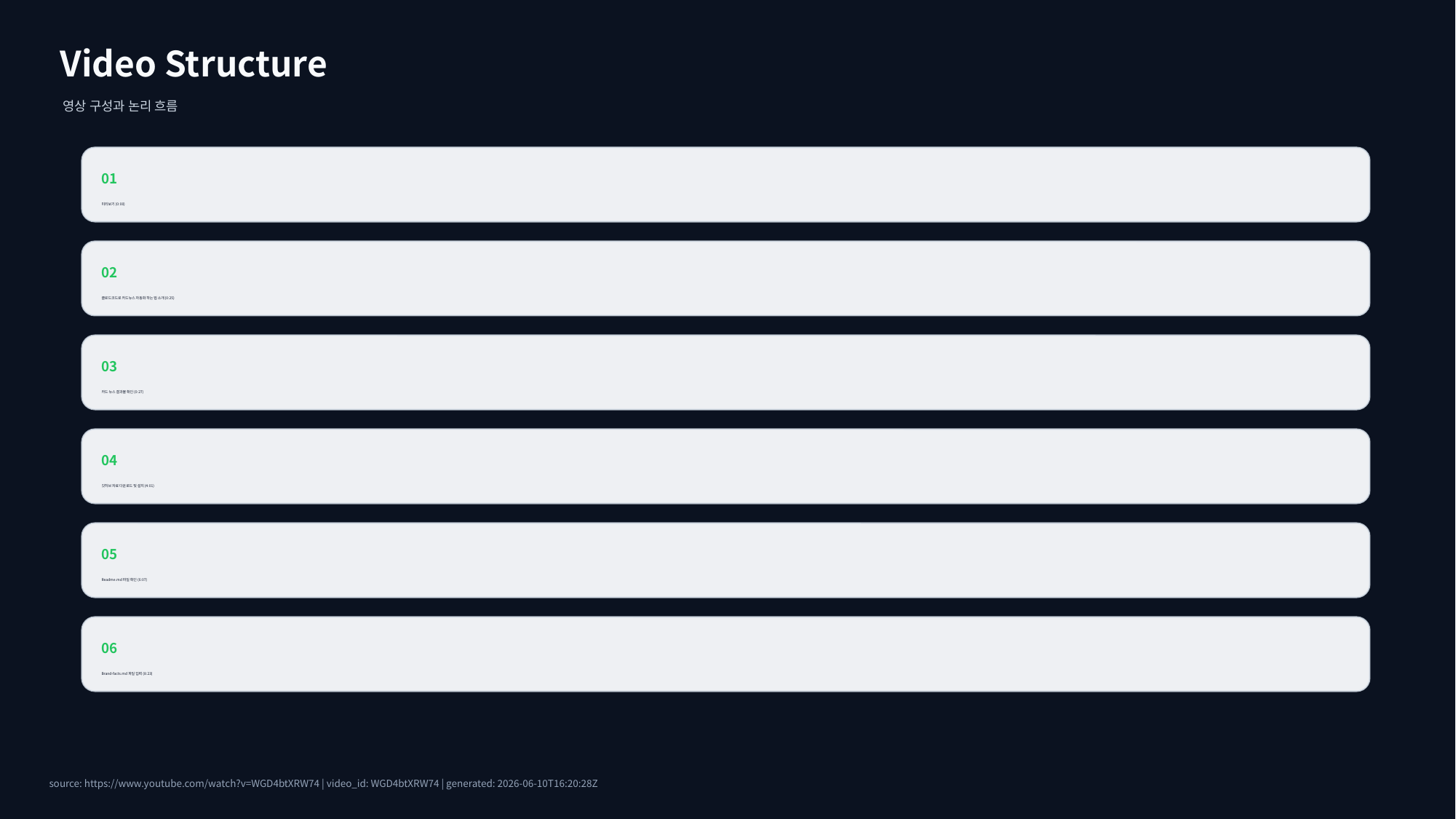

Video Structure
영상 구성과 논리 흐름

01
미리보기 (0:00)

02
클로드코드로 카드뉴스 자동화 하는 법 소개 (0:25)

03
카드 뉴스 결과물 확인 (0:27)

04
깃허브 자료 다운로드 및 설치 (4:01)

05
Readme.md 파일 확인 (6:07)

06
Brand-facts.md 파일 입력 (8:23)
source: https://www.youtube.com/watch?v=WGD4btXRW74 | video_id: WGD4btXRW74 | generated: 2026-06-10T16:20:28Z